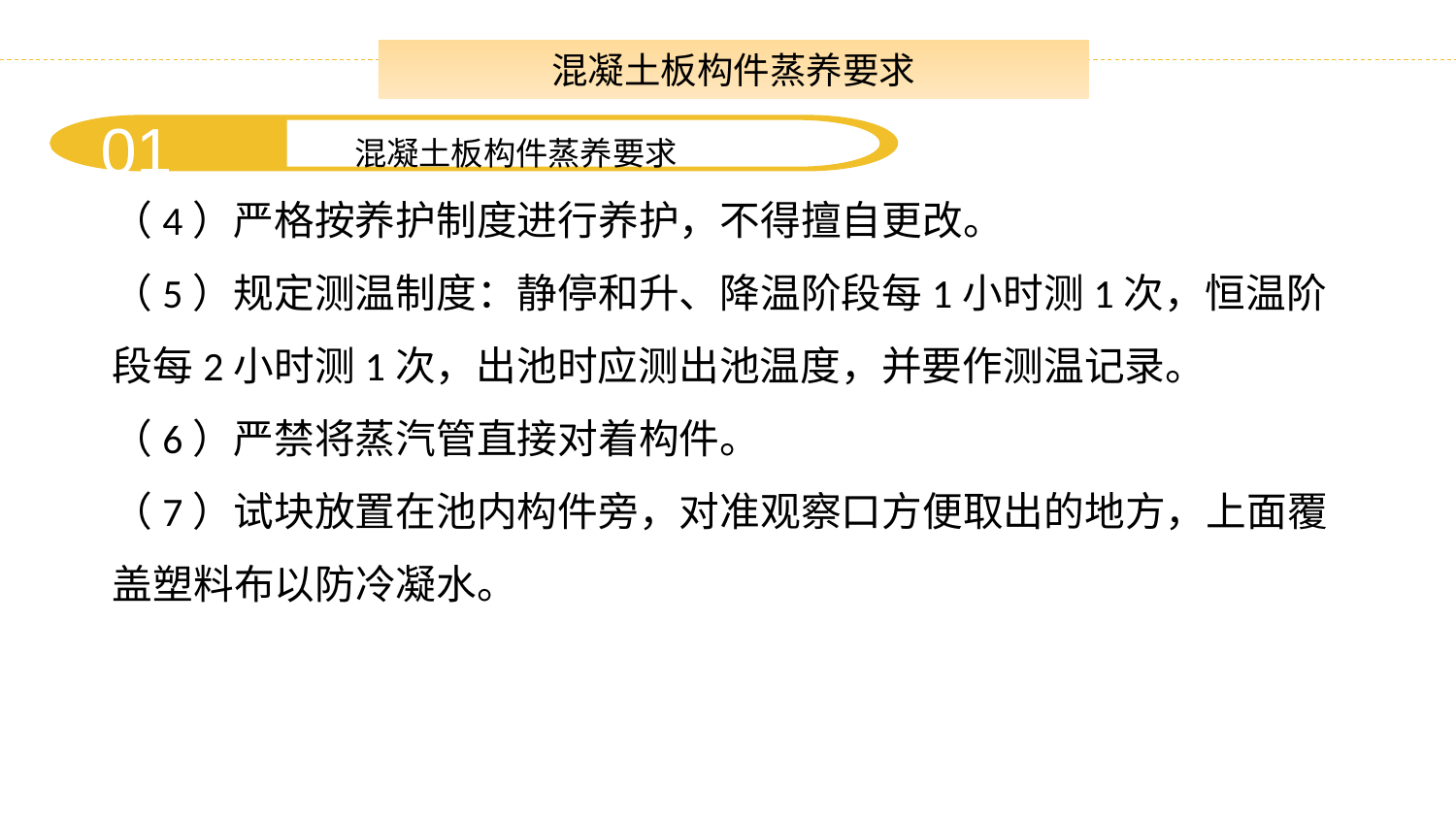

混凝土板构件蒸养要求
01

混凝土板构件蒸养要求

（4）严格按养护制度进行养护，不得擅自更改。
（5）规定测温制度：静停和升、降温阶段每1小时测1次，恒温阶段每2小时测1次，出池时应测出池温度，并要作测温记录。
（6）严禁将蒸汽管直接对着构件。
（7）试块放置在池内构件旁，对准观察口方便取出的地方，上面覆盖塑料布以防冷凝水。